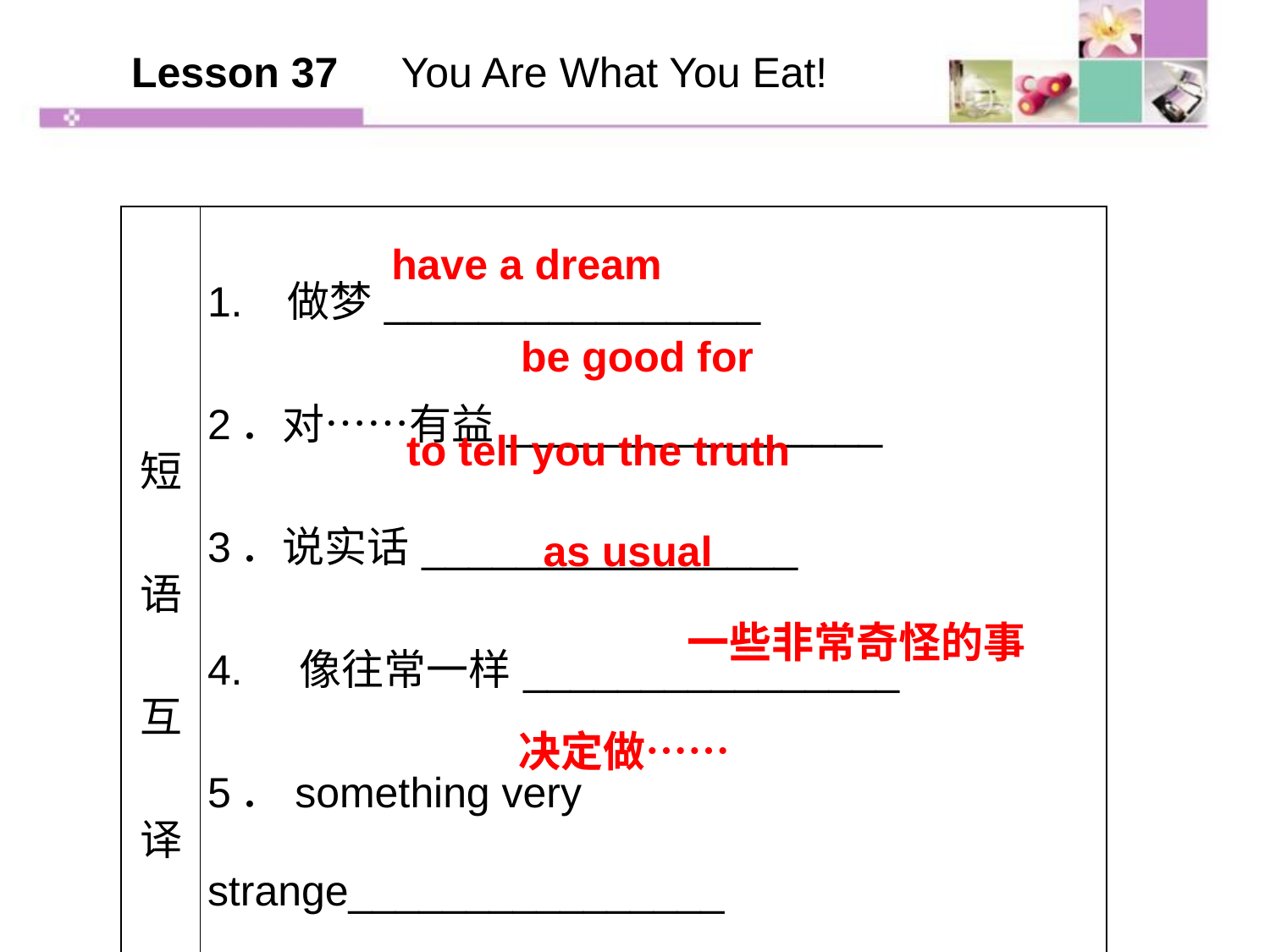

Lesson 37　You Are What You Eat!
| 短语 互译 | 1. 做梦\_\_\_\_\_\_\_\_\_\_\_\_\_\_\_\_ 2．对……有益\_\_\_\_\_\_\_\_\_\_\_\_\_\_\_\_ 3．说实话\_\_\_\_\_\_\_\_\_\_\_\_\_\_\_\_ 4. 像往常一样\_\_\_\_\_\_\_\_\_\_\_\_\_\_\_\_ 5．something very strange\_\_\_\_\_\_\_\_\_\_\_\_\_\_\_\_ 6．decide to…\_\_\_\_\_\_\_\_\_\_\_\_\_\_\_\_ |
| --- | --- |
have a dream
be good for
to tell you the truth
as usual
一些非常奇怪的事
决定做……